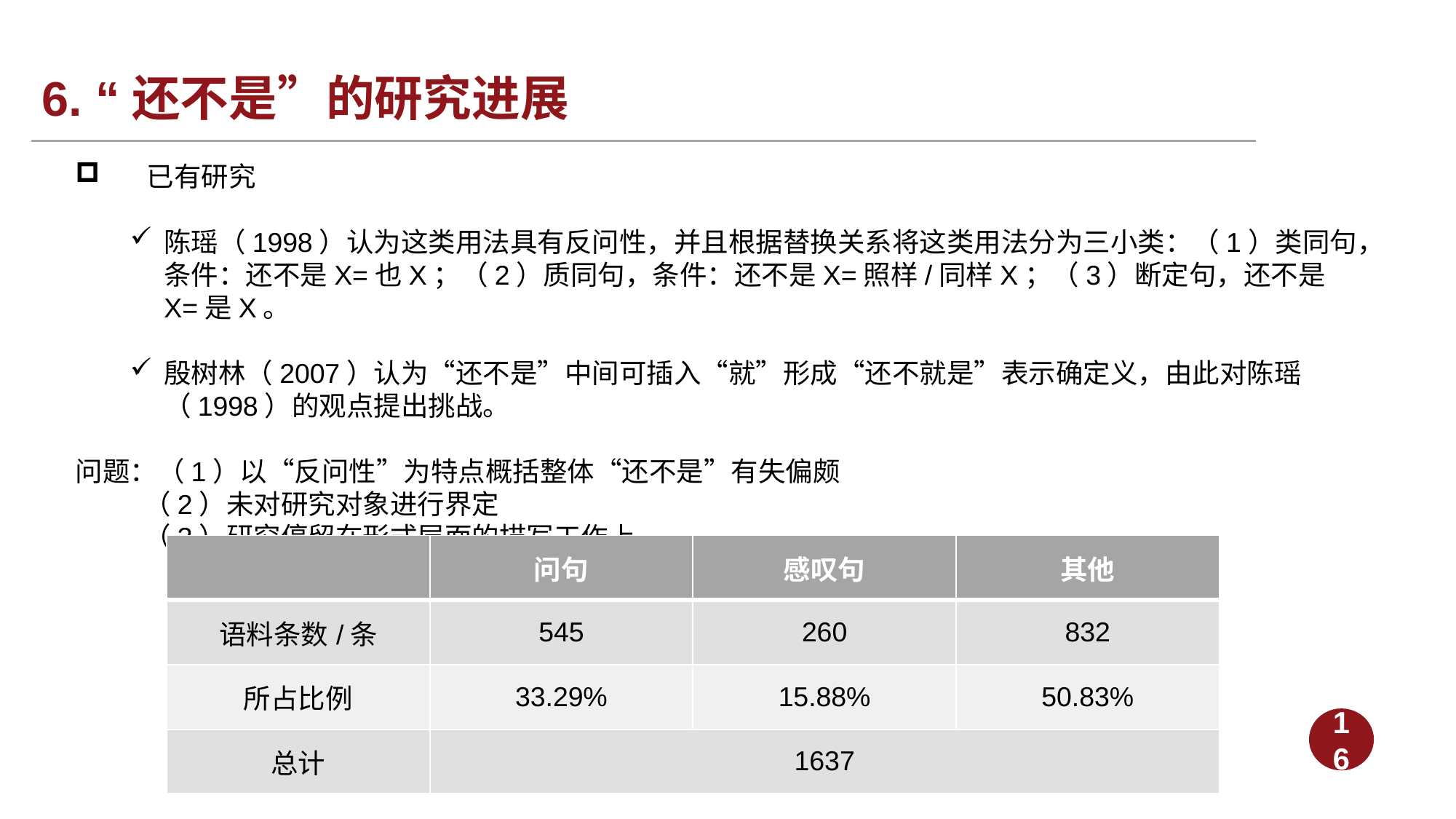

# 6. “还不是”的研究进展
     已有研究

陈瑶（1998）认为这类用法具有反问性，并且根据替换关系将这类用法分为三小类：（1）类同句，条件：还不是X=也X；（2）质同句，条件：还不是X=照样/同样X；（3）断定句，还不是X=是X。

殷树林（2007）认为“还不是”中间可插入“就”形成“还不就是”表示确定义，由此对陈瑶（1998）的观点提出挑战。

问题：（1）以“反问性”为特点概括整体“还不是”有失偏颇
          （2）未对研究对象进行界定
          （3）研究停留在形式层面的描写工作上
|  | 问句 | 感叹句 | 其他 |
| --- | --- | --- | --- |
| 语料条数/条 | 545 | 260 | 832 |
| 所占比例 | 33.29% | 15.88% | 50.83% |
| 总计 | 1637 |  |  |
16